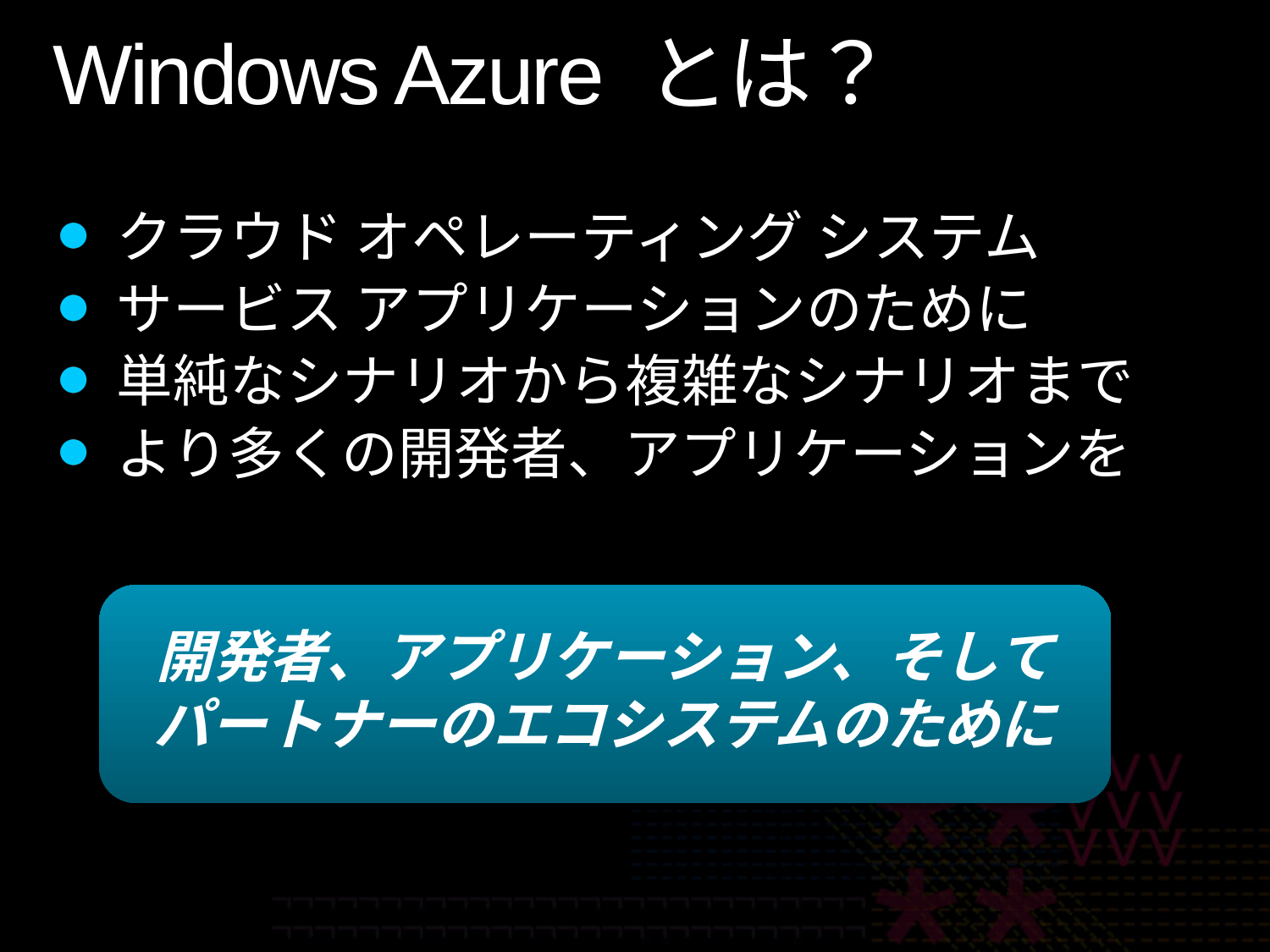

# Windows Azure とは？
クラウド オペレーティング システム
サービス アプリケーションのために
単純なシナリオから複雑なシナリオまで
より多くの開発者、アプリケーションを

開発者、アプリケーション、そして
パートナーのエコシステムのために